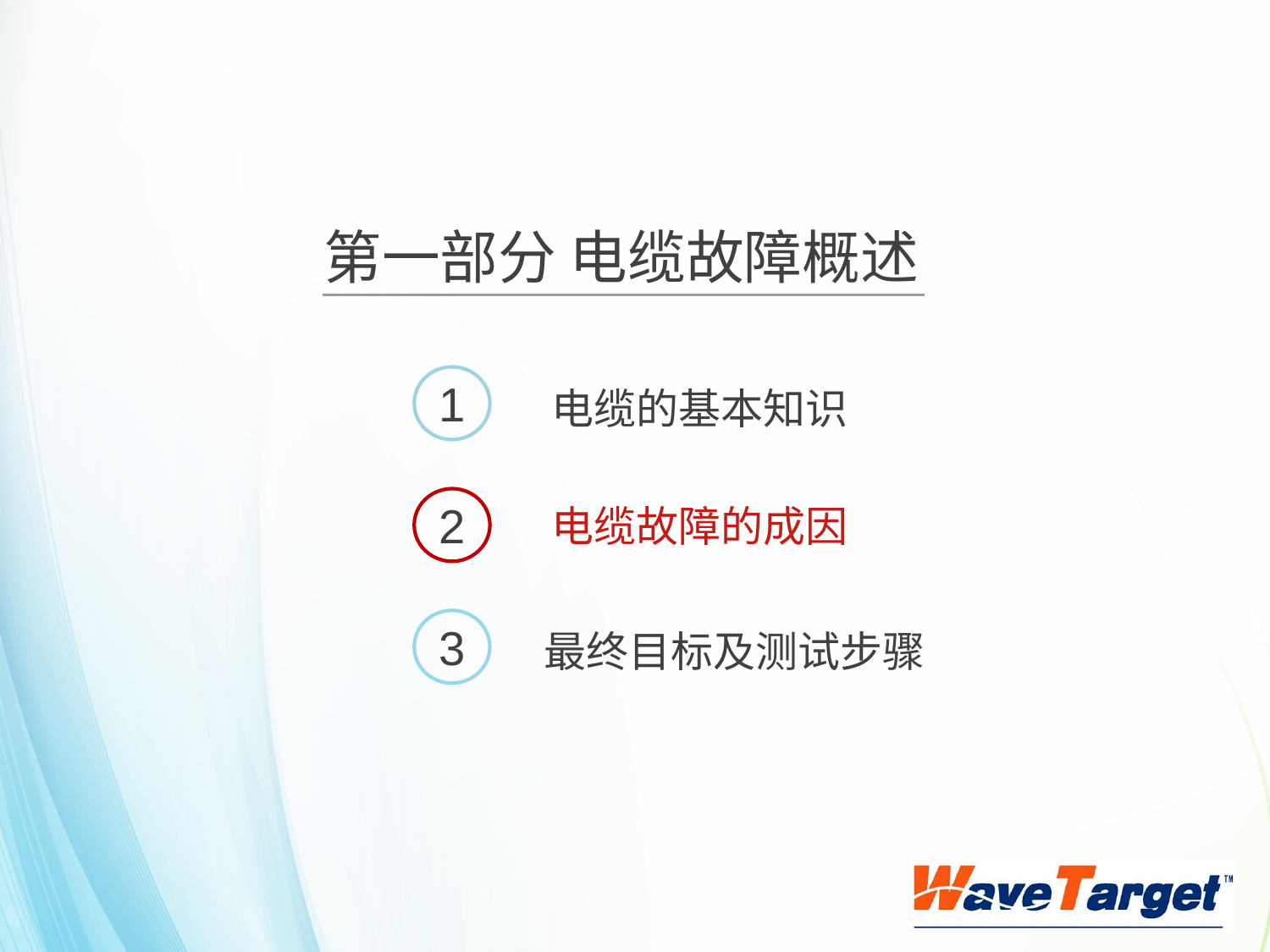

第一部分 电缆故障概述
1
电缆的基本知识
2
电缆故障的成因
3
最终目标及测试步骤